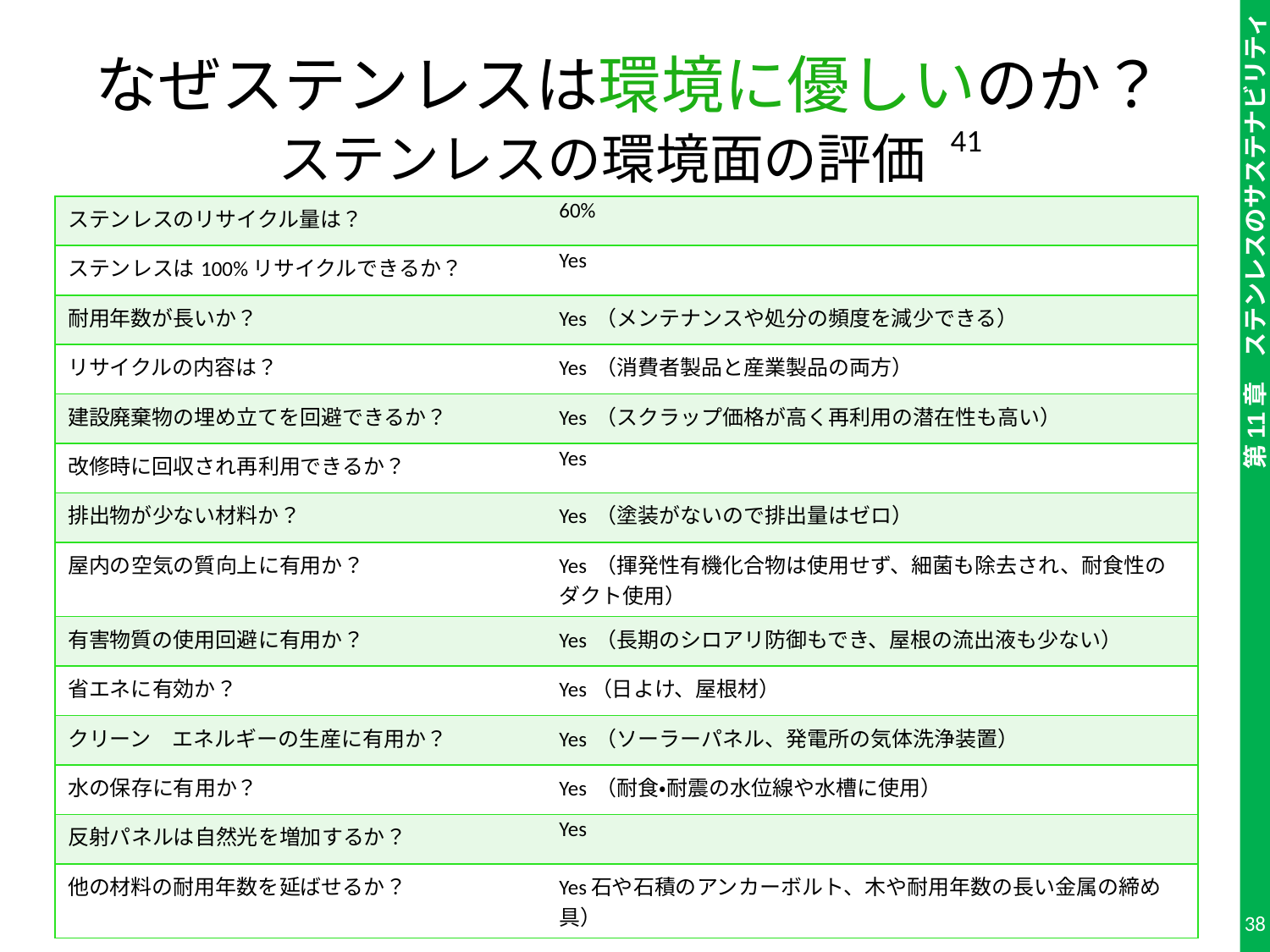

# なぜステンレスは環境に優しいのか？ ステンレスの環境面の評価 41
| ステンレスのリサイクル量は？ | 60% |
| --- | --- |
| ステンレスは100%リサイクルできるか？ | Yes |
| 耐用年数が長いか？ | Yes （メンテナンスや処分の頻度を減少できる） |
| リサイクルの内容は？ | Yes （消費者製品と産業製品の両方） |
| 建設廃棄物の埋め立てを回避できるか？ | Yes （スクラップ価格が高く再利用の潜在性も高い） |
| 改修時に回収され再利用できるか？ | Yes |
| 排出物が少ない材料か？ | Yes （塗装がないので排出量はゼロ） |
| 屋内の空気の質向上に有用か？ | Yes （揮発性有機化合物は使用せず、細菌も除去され、耐食性のダクト使用） |
| 有害物質の使用回避に有用か？ | Yes （長期のシロアリ防御もでき、屋根の流出液も少ない） |
| 省エネに有効か？ | Yes（日よけ、屋根材） |
| クリーン　エネルギーの生産に有用か？ | Yes （ソーラーパネル、発電所の気体洗浄装置） |
| 水の保存に有用か？ | Yes （耐食・耐震の水位線や水槽に使用） |
| 反射パネルは自然光を増加するか？ | Yes |
| 他の材料の耐用年数を延ばせるか？ | Yes石や石積のアンカーボルト、木や耐用年数の長い金属の締め具） |
38